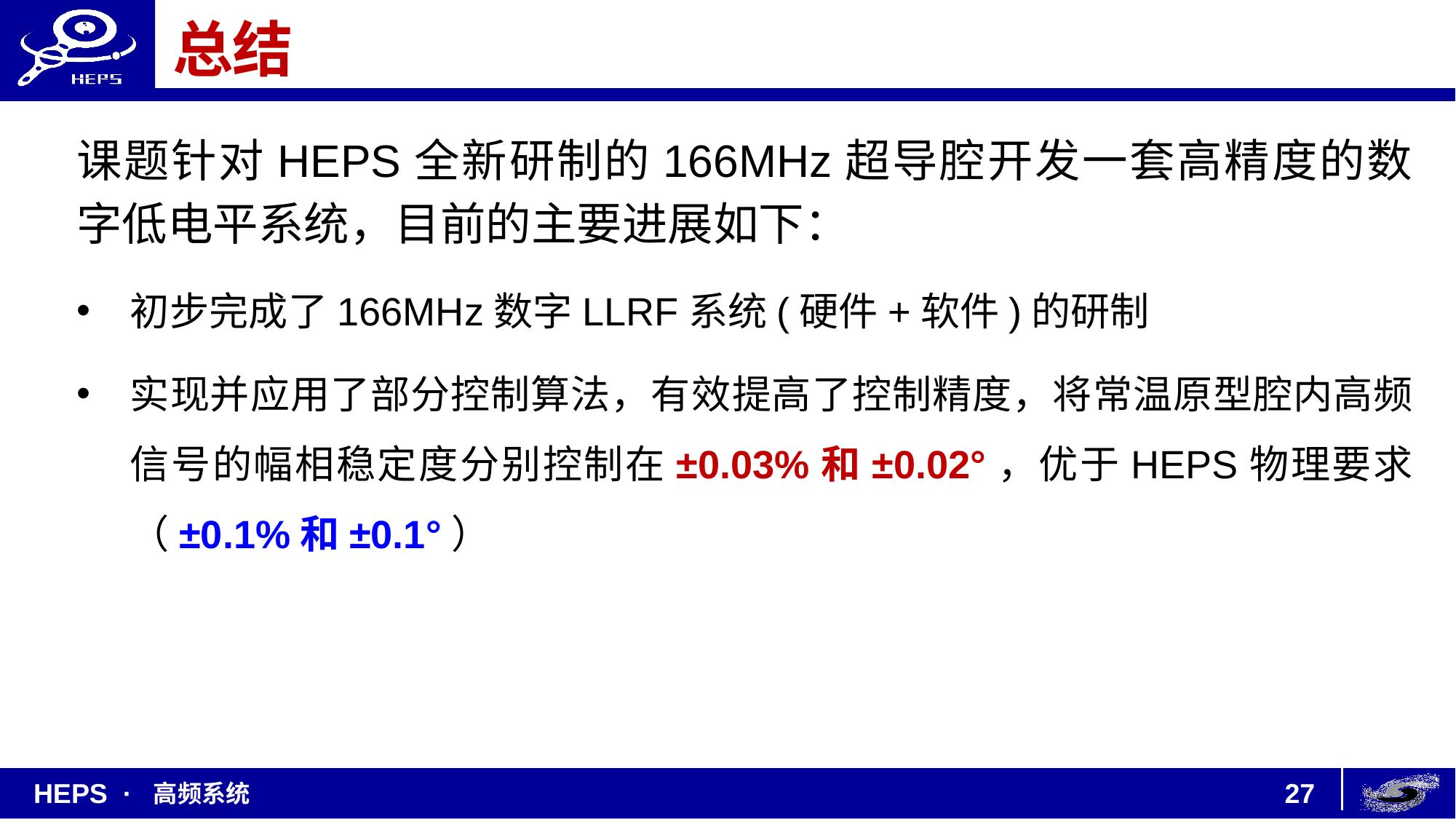

# 总结
课题针对HEPS全新研制的166MHz超导腔开发一套高精度的数字低电平系统，目前的主要进展如下：
初步完成了166MHz数字LLRF系统(硬件+软件)的研制
实现并应用了部分控制算法，有效提高了控制精度，将常温原型腔内高频信号的幅相稳定度分别控制在±0.03%和±0.02°，优于HEPS物理要求（±0.1%和±0.1°）